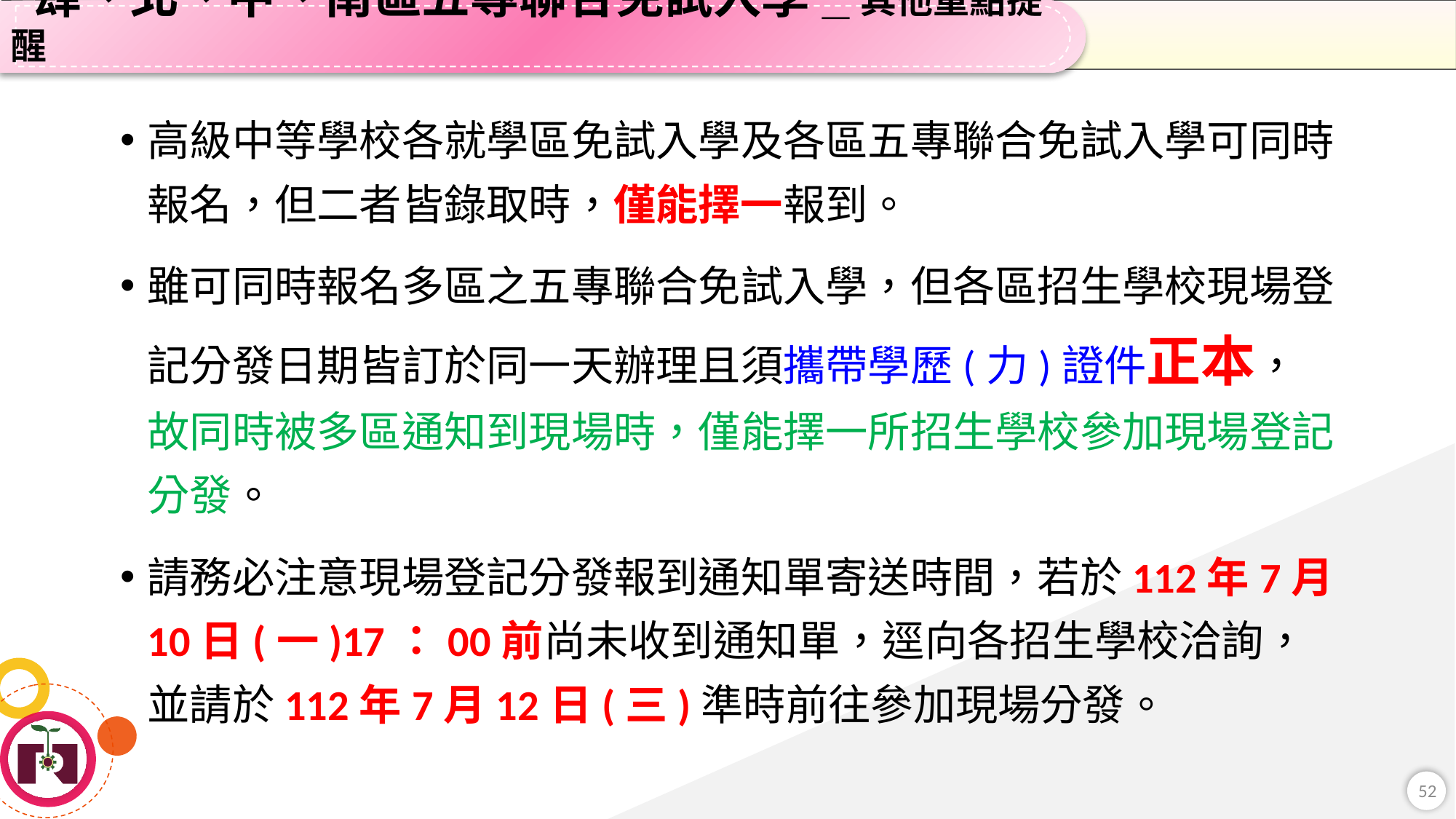

肆、北、中、南區五專聯合免試入學_其他重點提醒

高級中等學校各就學區免試入學及各區五專聯合免試入學可同時報名，但二者皆錄取時，僅能擇一報到。
雖可同時報名多區之五專聯合免試入學，但各區招生學校現場登記分發日期皆訂於同一天辦理且須攜帶學歷(力)證件正本，故同時被多區通知到現場時，僅能擇一所招生學校參加現場登記分發。
請務必注意現場登記分發報到通知單寄送時間，若於112年7月10日(一)17：00前尚未收到通知單，逕向各招生學校洽詢，並請於112年7月12日(三)準時前往參加現場分發。